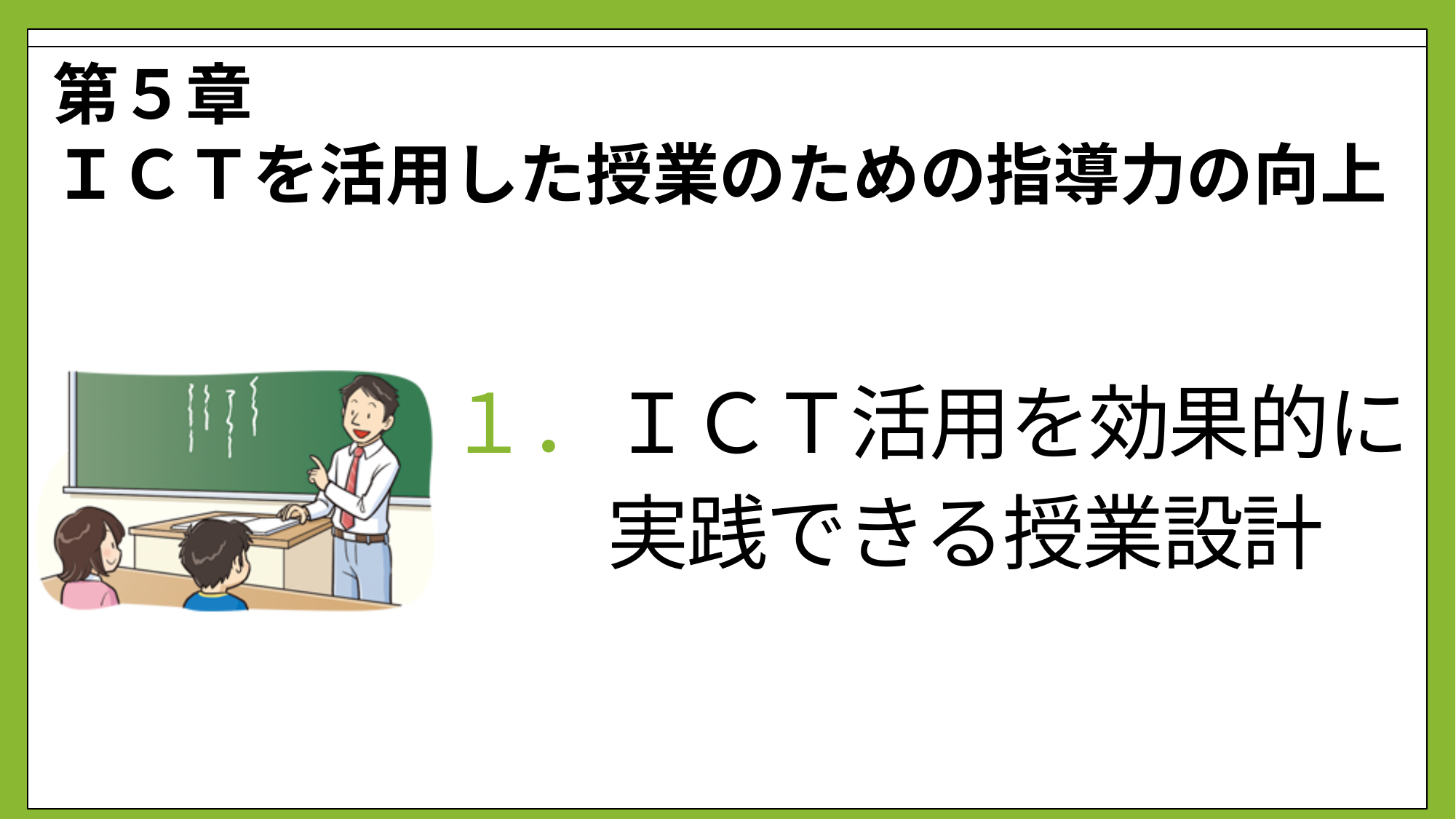

# 第５章 ＩＣＴを活用した授業のための指導力の向上
１．ＩＣＴ活用を効果的に
　　実践できる授業設計